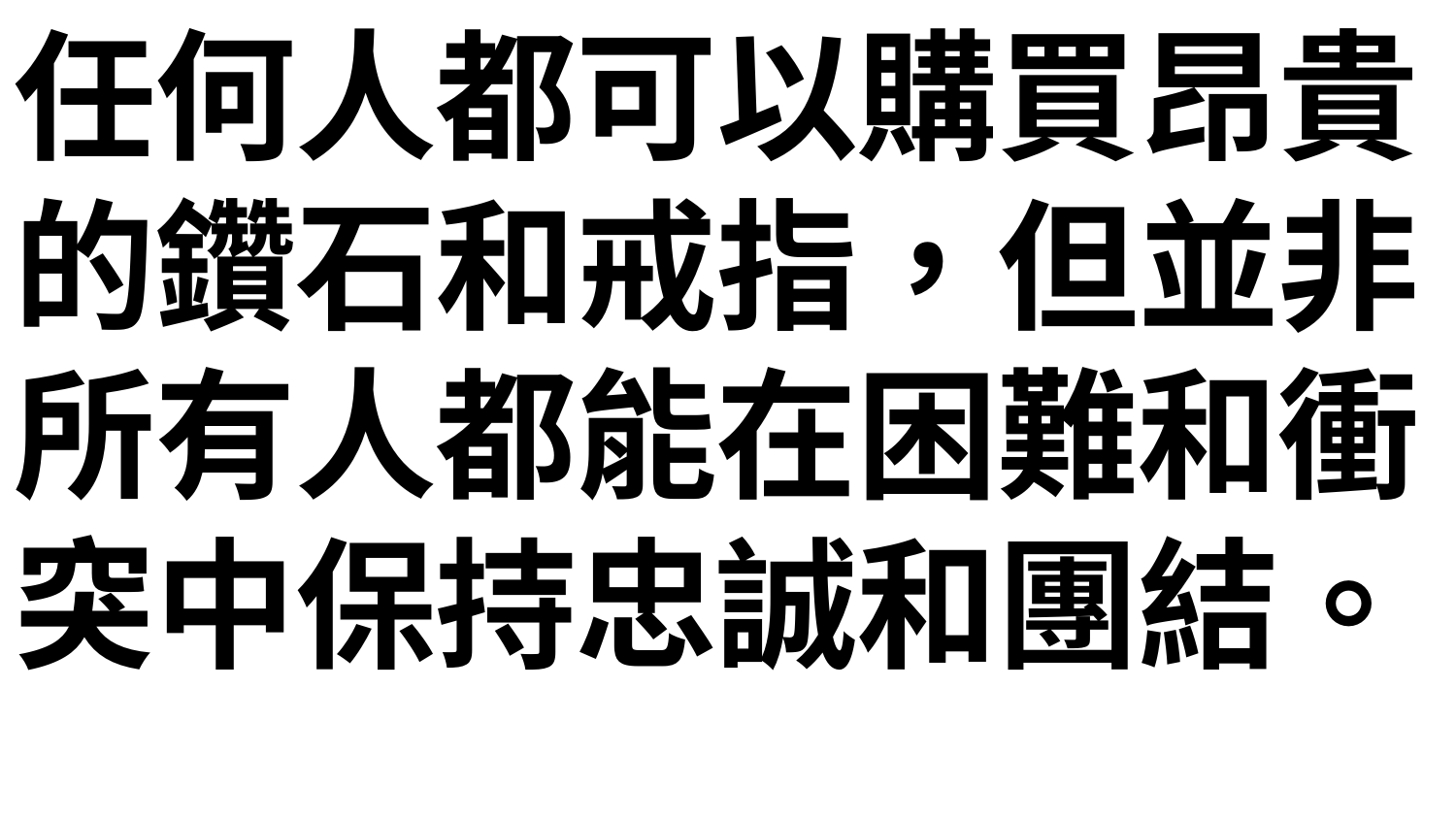

任何人都可以購買昂貴的鑽石和戒指，但並非所有人都能在困難和衝突中保持忠誠和團結。